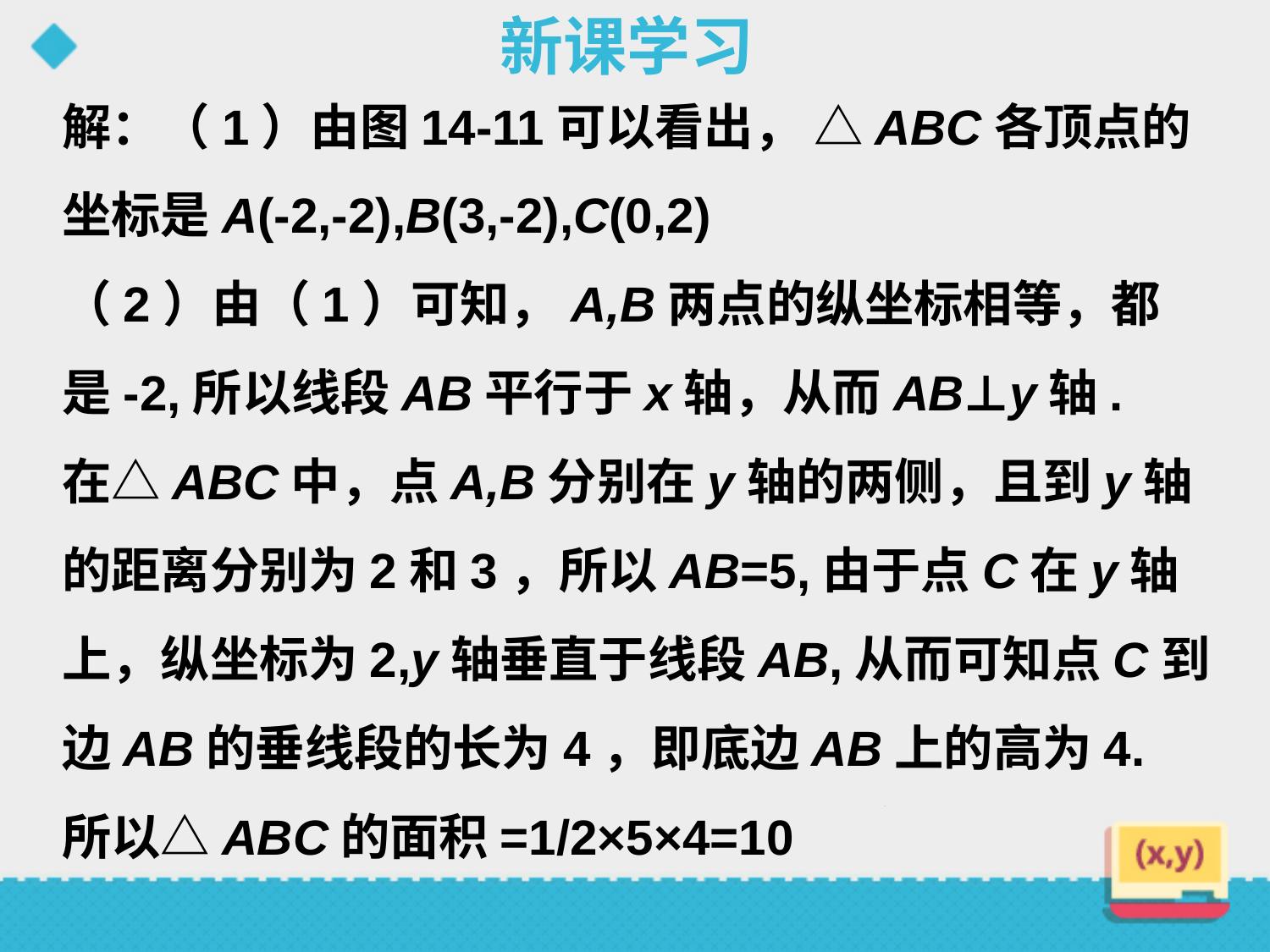

新课学习
解：（1）由图14-11可以看出， △ABC各顶点的坐标是A(-2,-2),B(3,-2),C(0,2)
（2）由（1）可知，A,B两点的纵坐标相等，都是-2,所以线段AB平行于x轴，从而AB⊥y轴.
在△ABC中，点A,B分别在y轴的两侧，且到y轴的距离分别为2和3，所以AB=5,由于点C在y轴上，纵坐标为2,y轴垂直于线段AB,从而可知点C到边AB的垂线段的长为4，即底边AB上的高为4.
所以△ABC的面积=1/2×5×4=10